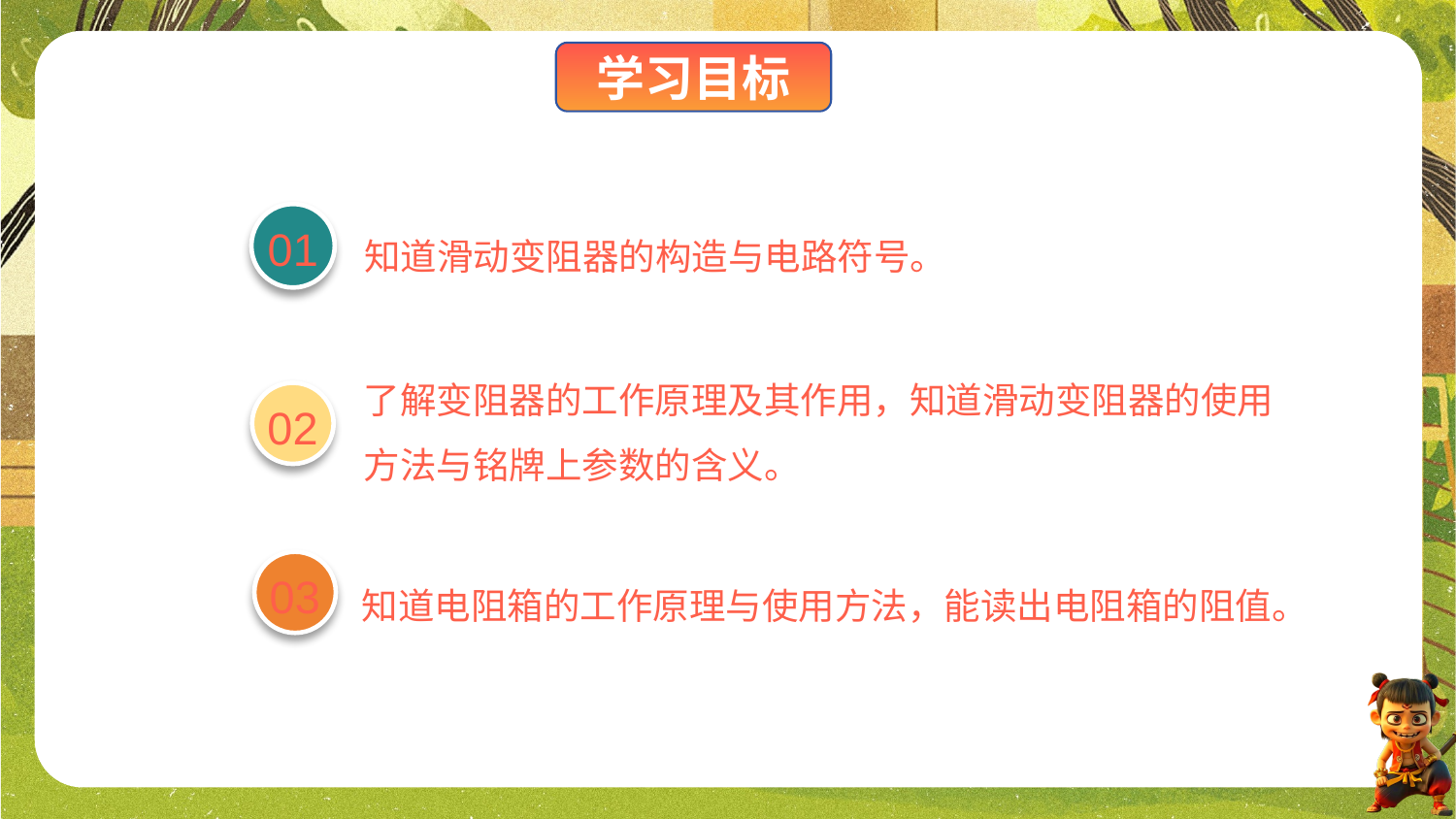

01
知道滑动变阻器的构造与电路符号。
了解变阻器的工作原理及其作用，知道滑动变阻器的使用方法与铭牌上参数的含义。

02

03
知道电阻箱的工作原理与使用方法，能读出电阻箱的阻值。